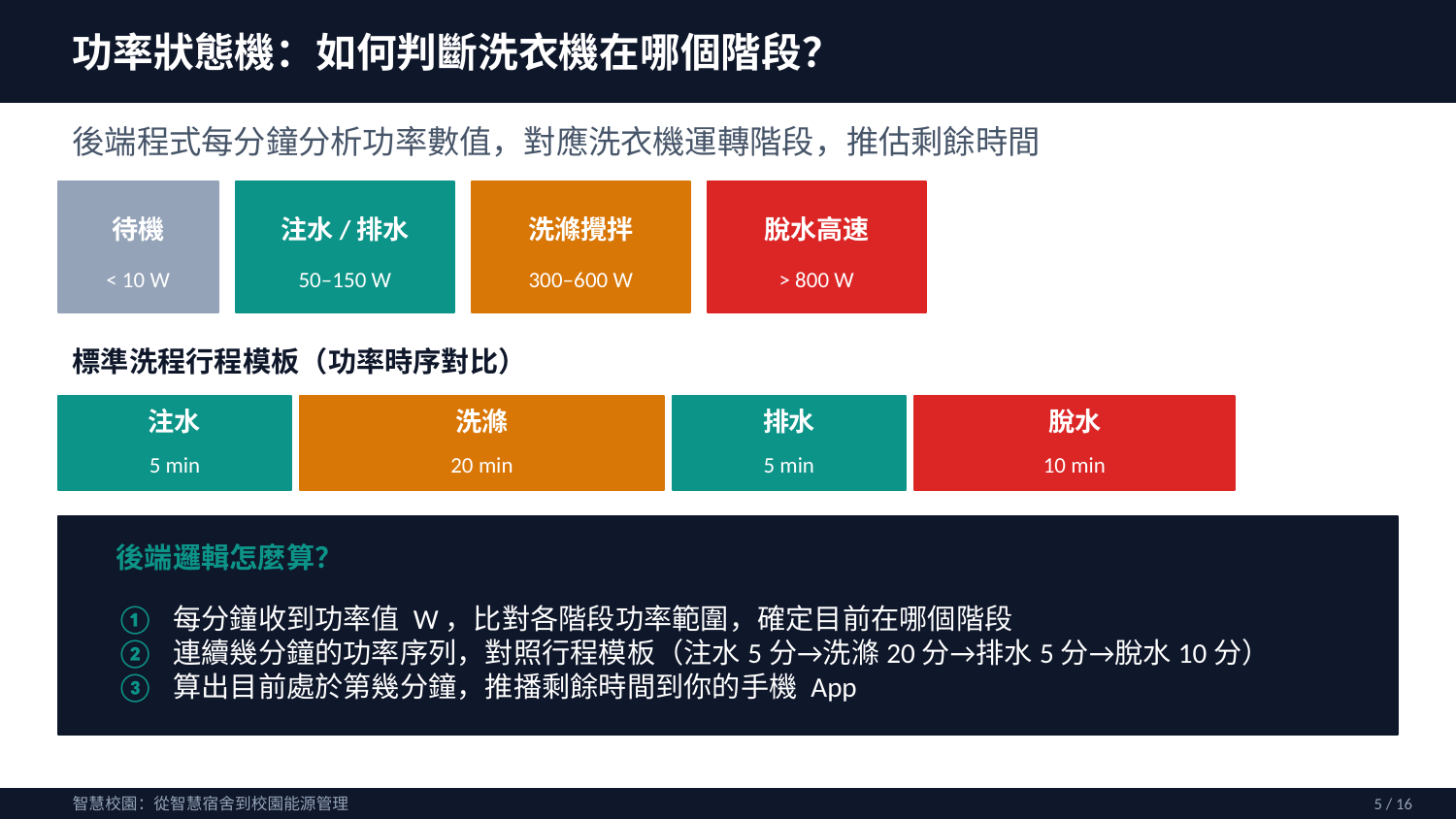

功率狀態機：如何判斷洗衣機在哪個階段？
後端程式每分鐘分析功率數值，對應洗衣機運轉階段，推估剩餘時間

待機
注水/排水
洗滌攪拌
脫水高速
< 10 W
50–150 W
300–600 W
> 800 W
標準洗程行程模板（功率時序對比）

注水
洗滌
排水
脫水
5 min
20 min
5 min
10 min

後端邏輯怎麼算？
①  每分鐘收到功率值 W，比對各階段功率範圍，確定目前在哪個階段
②  連續幾分鐘的功率序列，對照行程模板（注水5分→洗滌20分→排水5分→脫水10分）
③  算出目前處於第幾分鐘，推播剩餘時間到你的手機 App

智慧校園：從智慧宿舍到校園能源管理
5 / 16